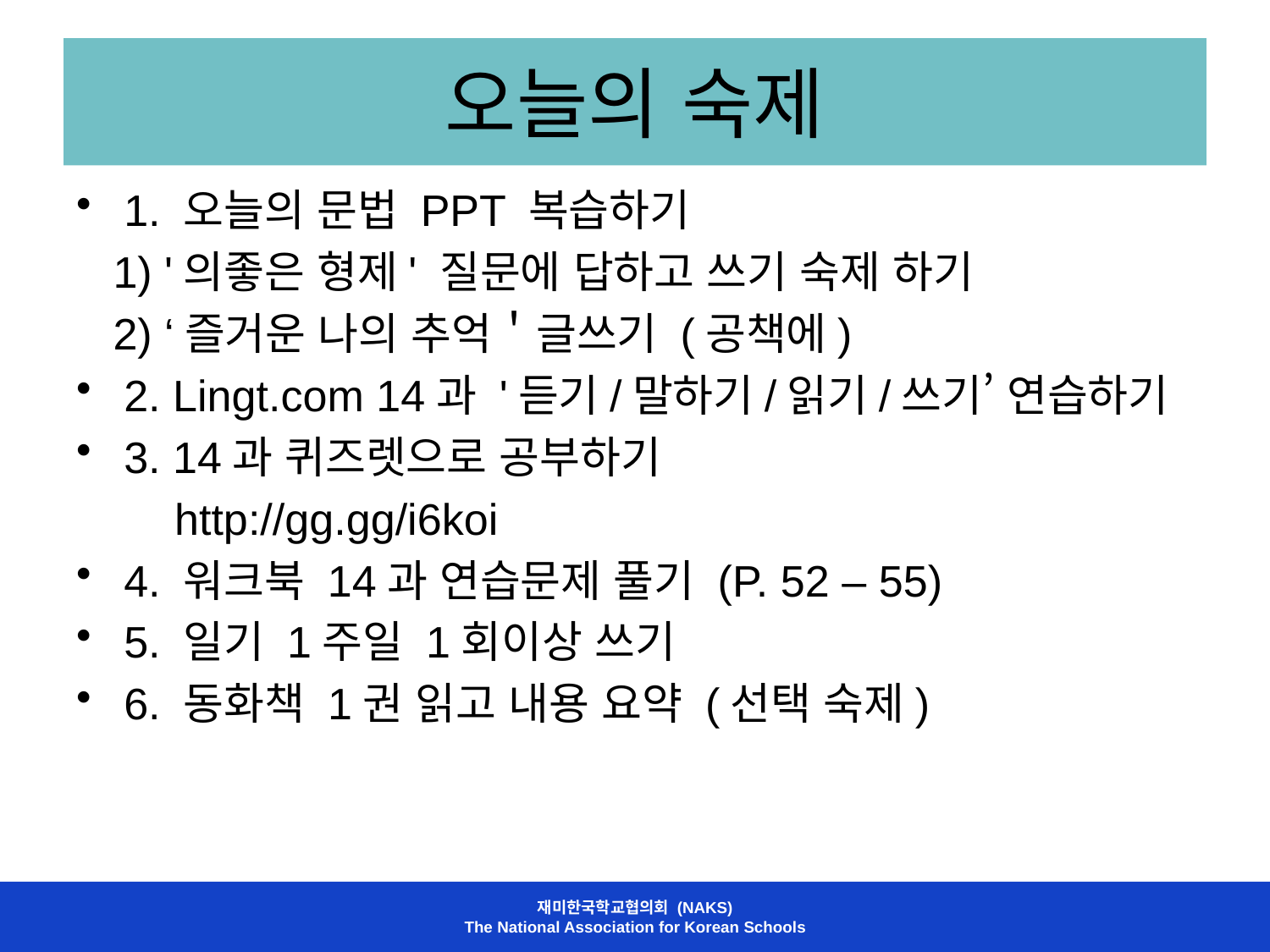

# 오늘의 숙제
1. 오늘의 문법 PPT 복습하기
   1) '의좋은 형제' 질문에 답하고 쓰기 숙제 하기
   2) ‘즐거운 나의 추억＇글쓰기 (공책에)
2. Lingt.com 14과 '듣기/말하기/읽기/쓰기’ 연습하기
3. 14과 퀴즈렛으로 공부하기
        http://gg.gg/i6koi
4. 워크북 14과 연습문제 풀기 (P. 52 – 55)
5. 일기 1주일 1회이상 쓰기
6. 동화책 1권 읽고 내용 요약 (선택 숙제)

재미한국학교협의회 (NAKS)
The National Association for Korean Schools